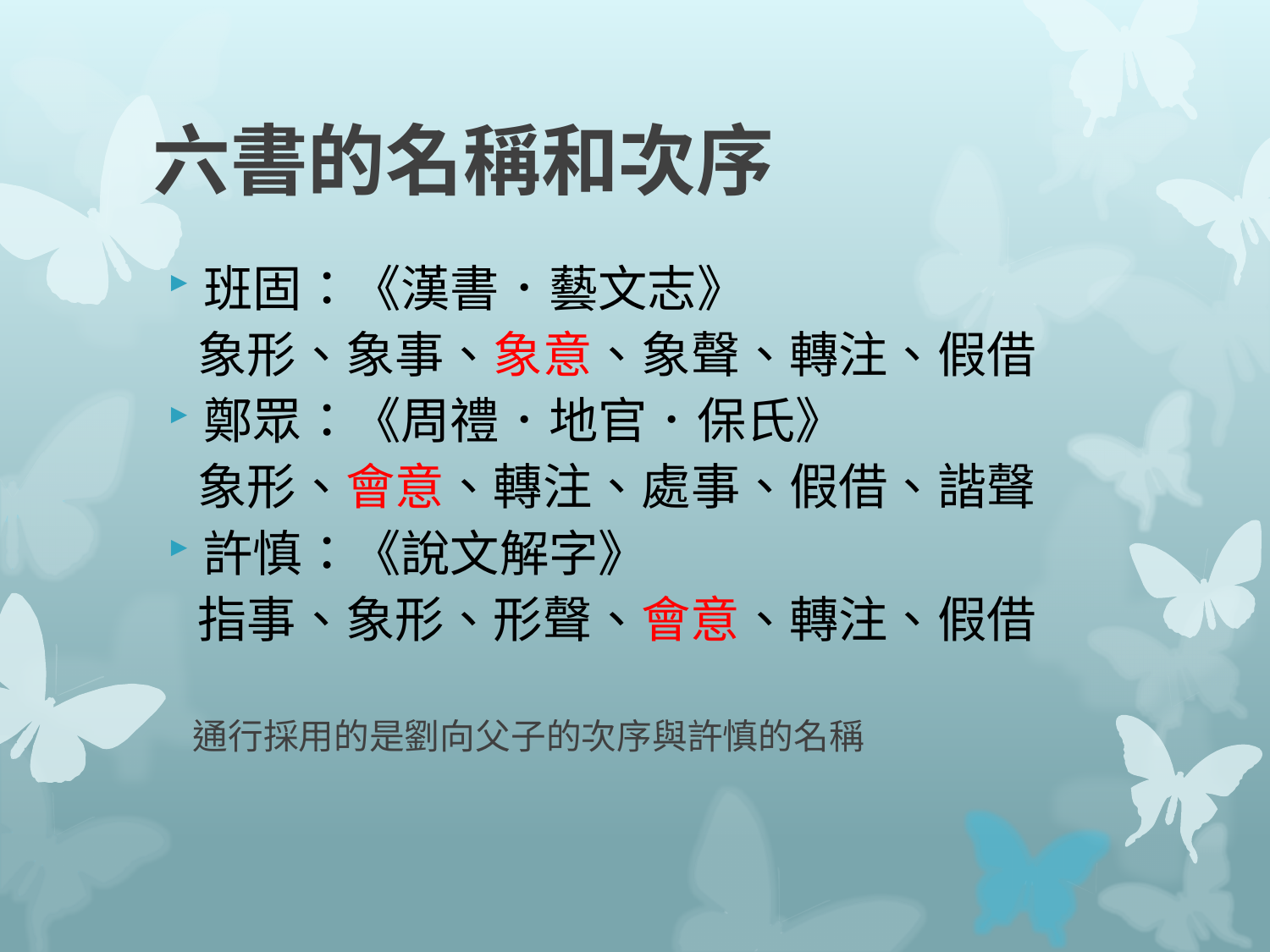

# 六書的名稱和次序
班固：《漢書．藝文志》
   象形、象事、象意、象聲、轉注、假借
鄭眾：《周禮．地官．保氏》
   象形、會意、轉注、處事、假借、諧聲
許慎：《說文解字》
   指事、象形、形聲、會意、轉注、假借

    通行採用的是劉向父子的次序與許慎的名稱